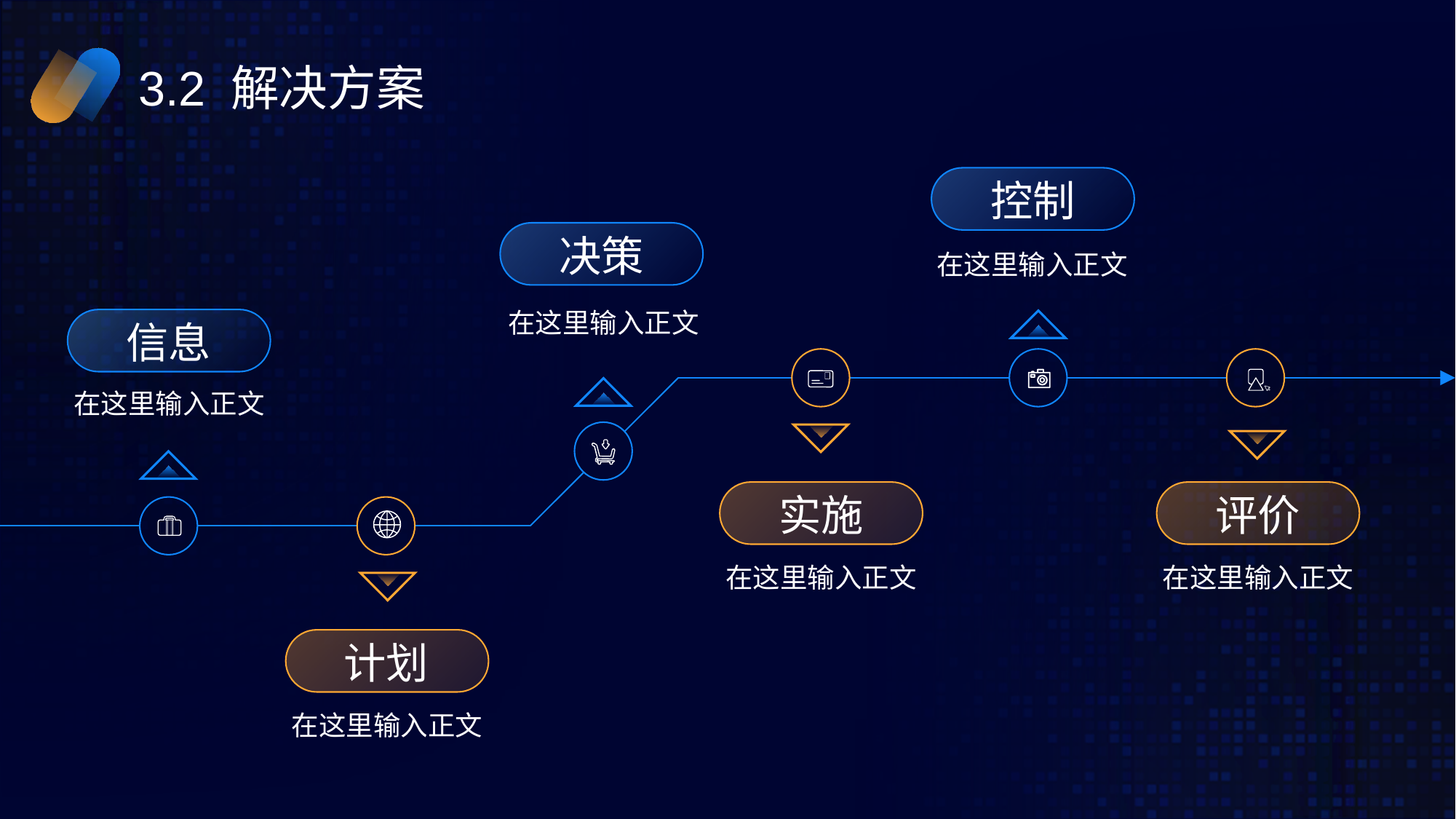

# 3.2 解决方案

控制

决策
在这里输入正文
在这里输入正文

信息

在这里输入正文

实施
评价

在这里输入正文
在这里输入正文

计划
在这里输入正文